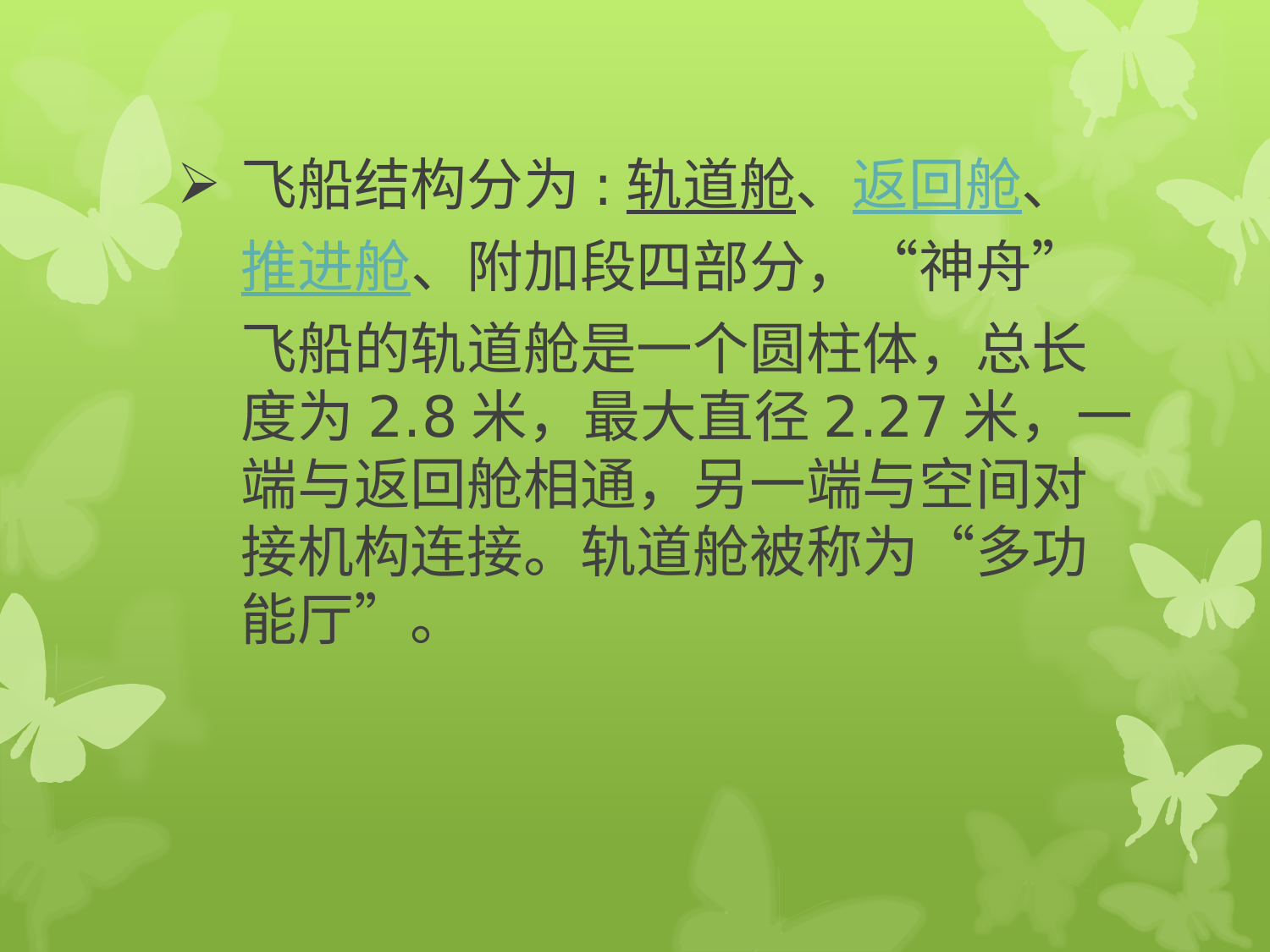

# 飞船结构分为:轨道舱、返回舱、推进舱、附加段四部分，“神舟”飞船的轨道舱是一个圆柱体，总长度为2.8米，最大直径2.27米，一端与返回舱相通，另一端与空间对接机构连接。轨道舱被称为“多功能厅”。